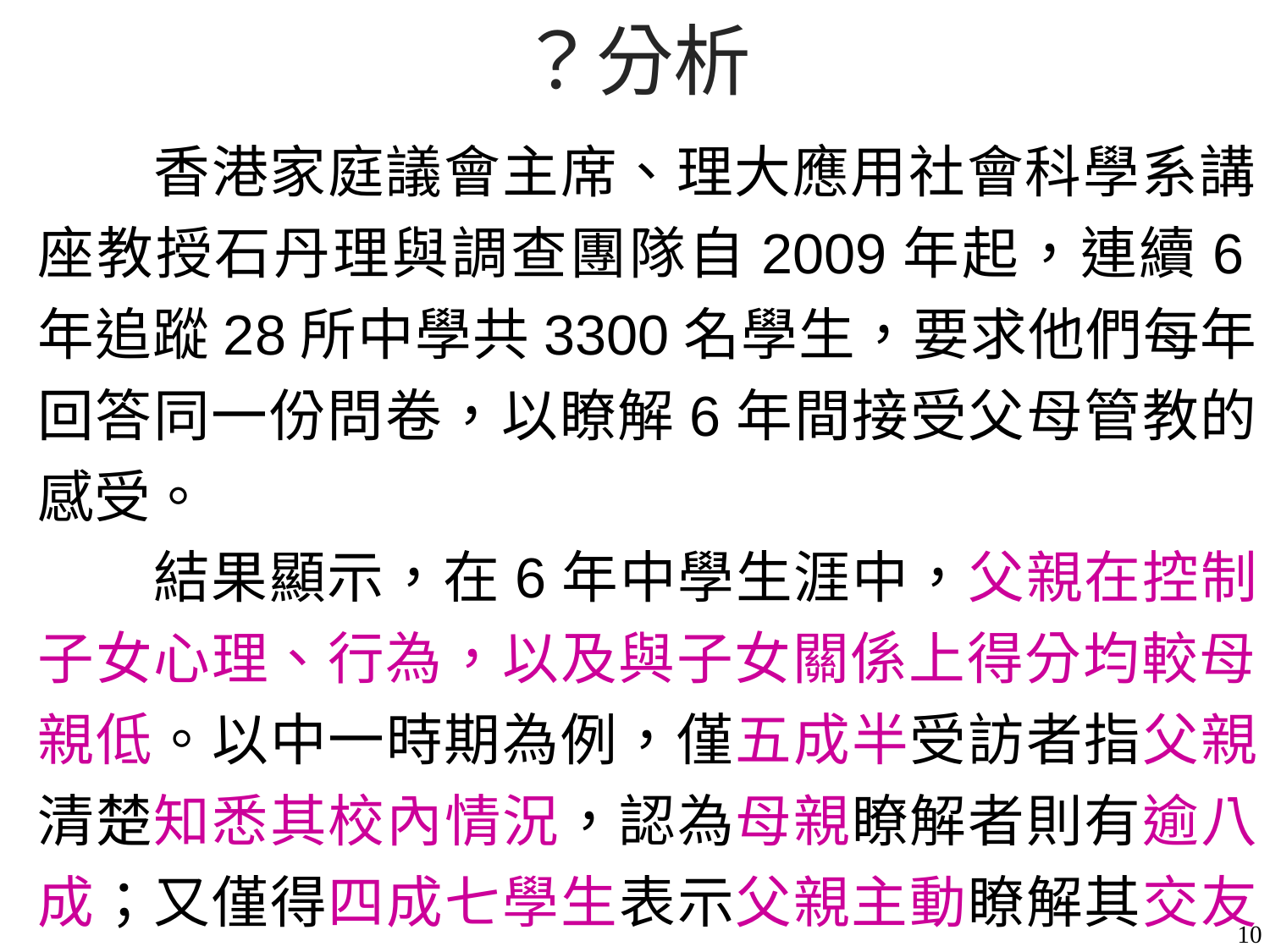

# ？分析
　　香港家庭議會主席、理大應用社會科學系講座教授石丹理與調查團隊自2009年起，連續6年追蹤28所中學共3300名學生，要求他們每年回答同一份問卷，以瞭解6年間接受父母管教的感受。
　　結果顯示，在6年中學生涯中，父親在控制子女心理、行為，以及與子女關係上得分均較母親低。以中一時期為例，僅五成半受訪者指父親清楚知悉其校內情況，認為母親瞭解者則有逾八成；又僅得四成七學生表示父親主動瞭解其交友情況，較母親少二成六。
10